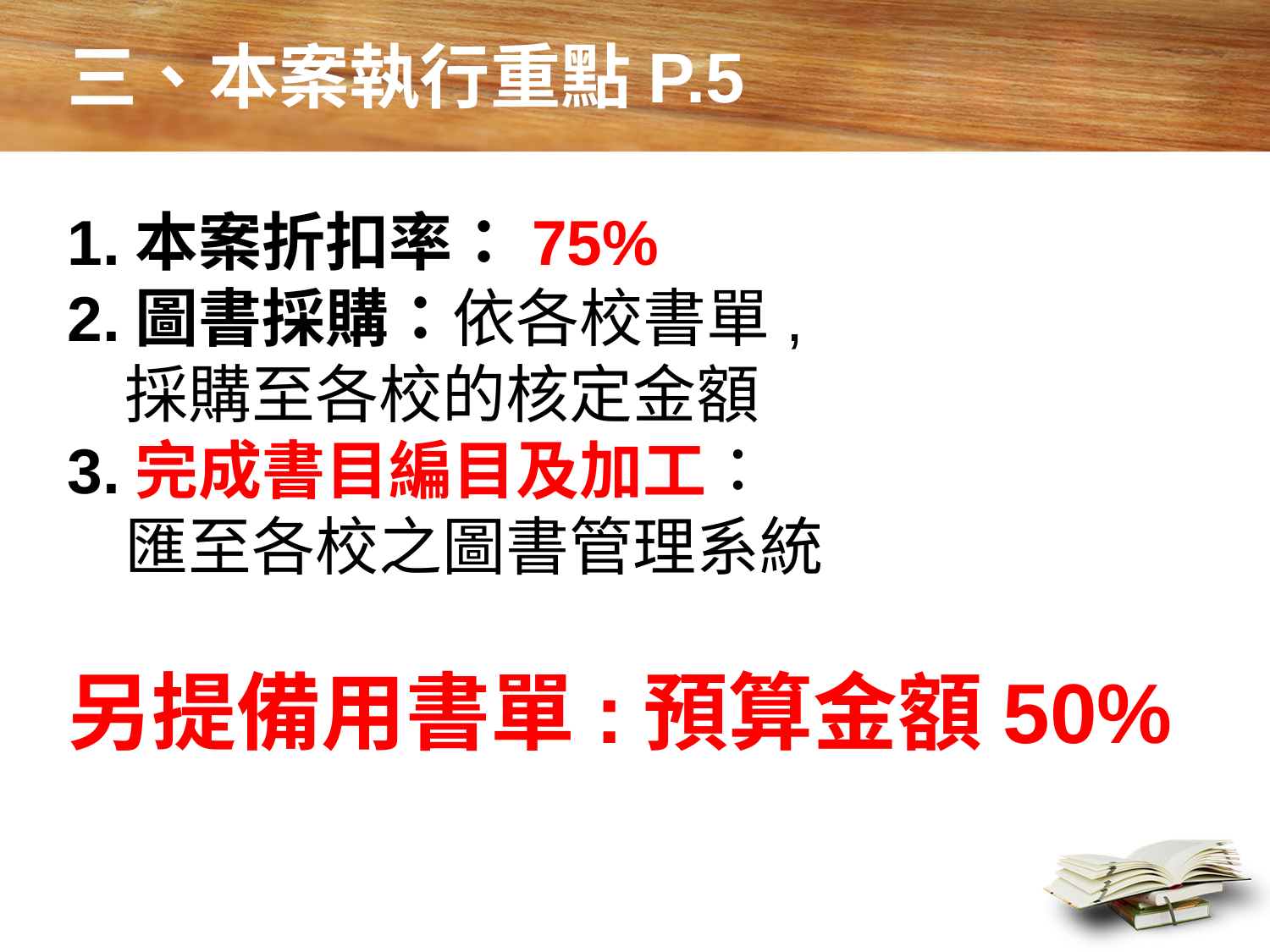

三、本案執行重點P.5
1.本案折扣率：75%
2.圖書採購：依各校書單,
   採購至各校的核定金額
3.完成書目編目及加工：
   匯至各校之圖書管理系統

另提備用書單:預算金額50%